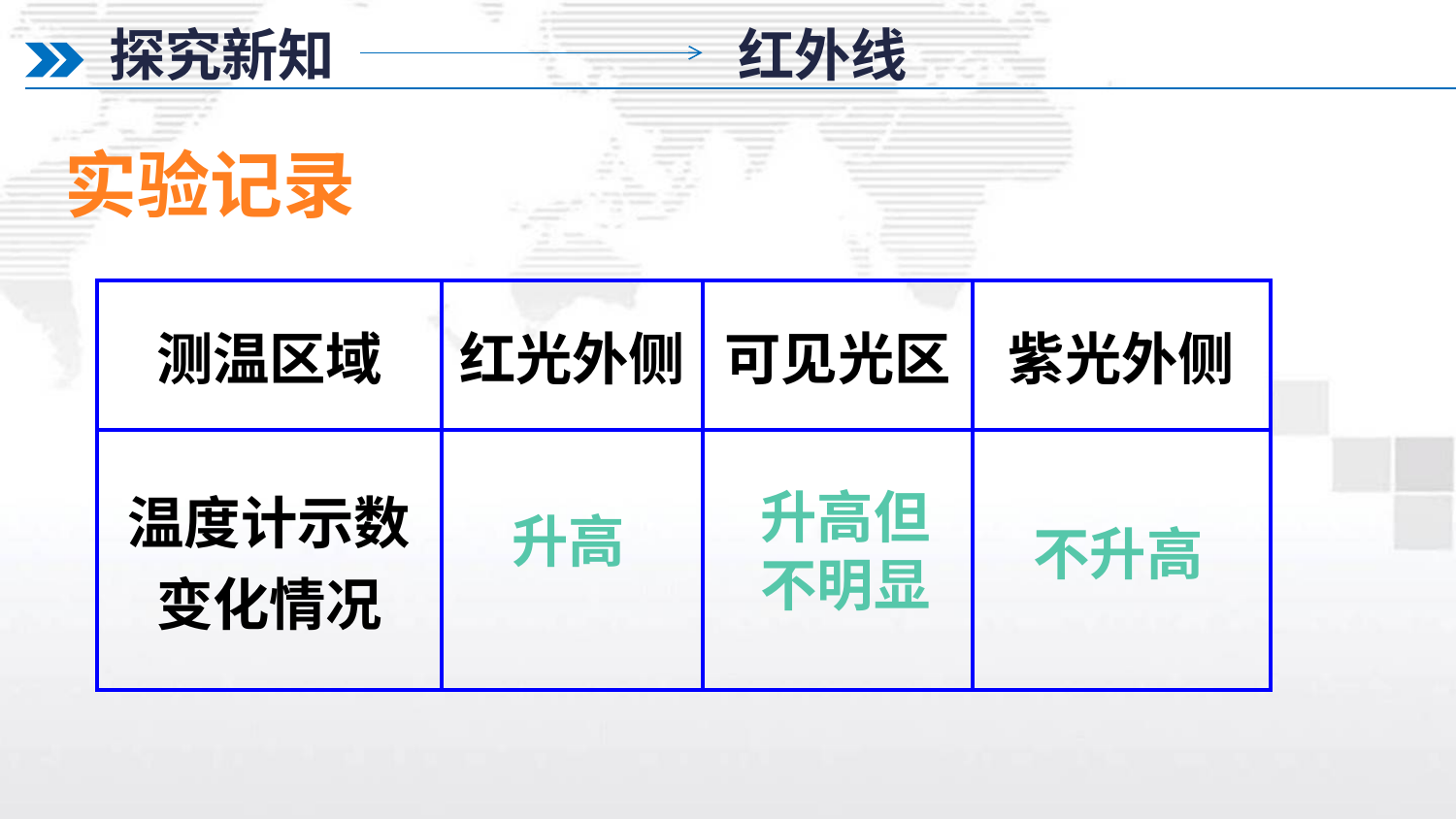

红外线
# 探究新知

实验记录
| 测温区域 | 红光外侧 | 可见光区 | 紫光外侧 |
| --- | --- | --- | --- |
| 温度计示数变化情况 |  |  |  |
升高但不明显

升高
不升高